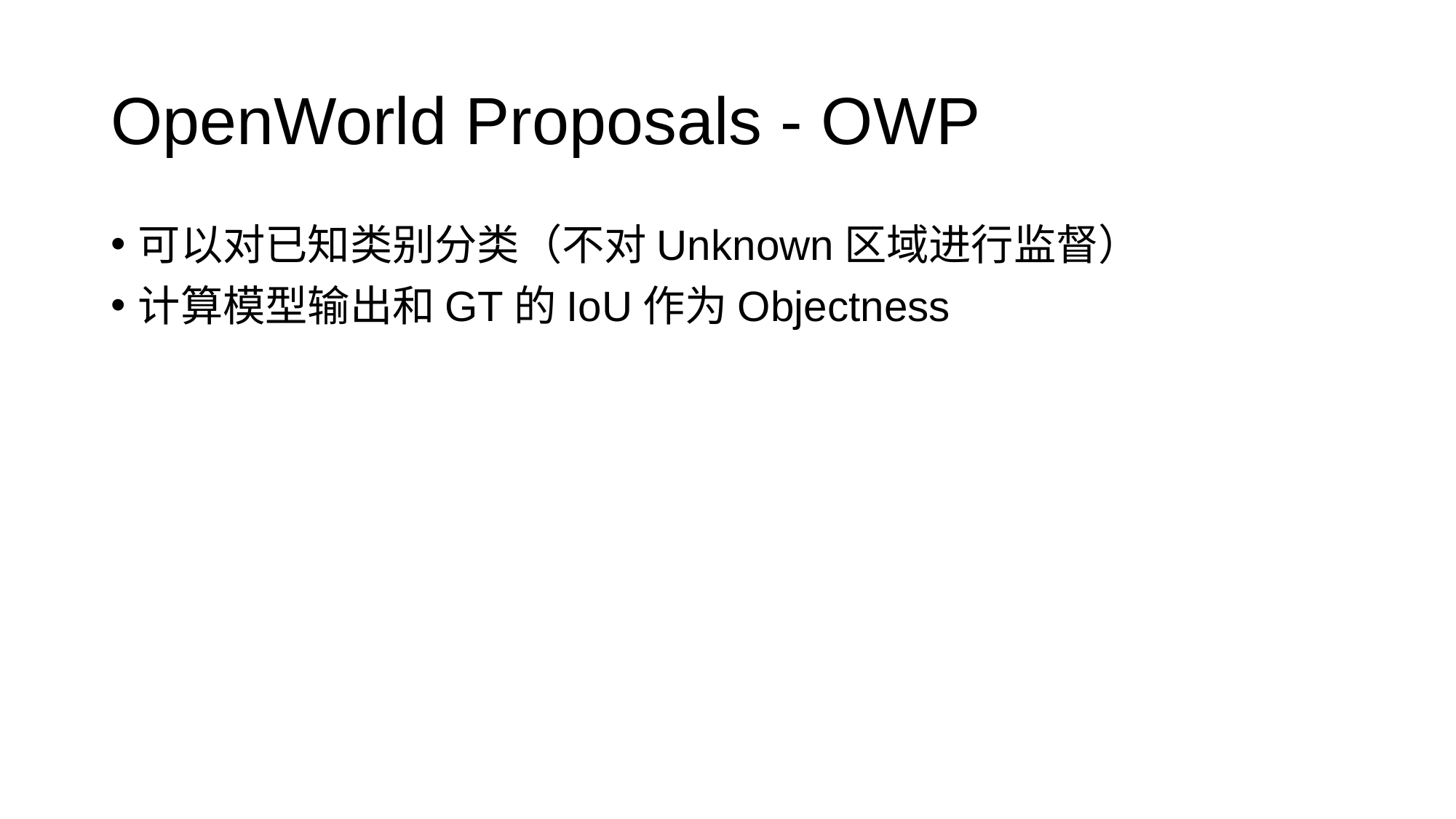

# OpenWorld Proposals - OWP
可以对已知类别分类（不对Unknown区域进行监督）
计算模型输出和GT的IoU作为Objectness